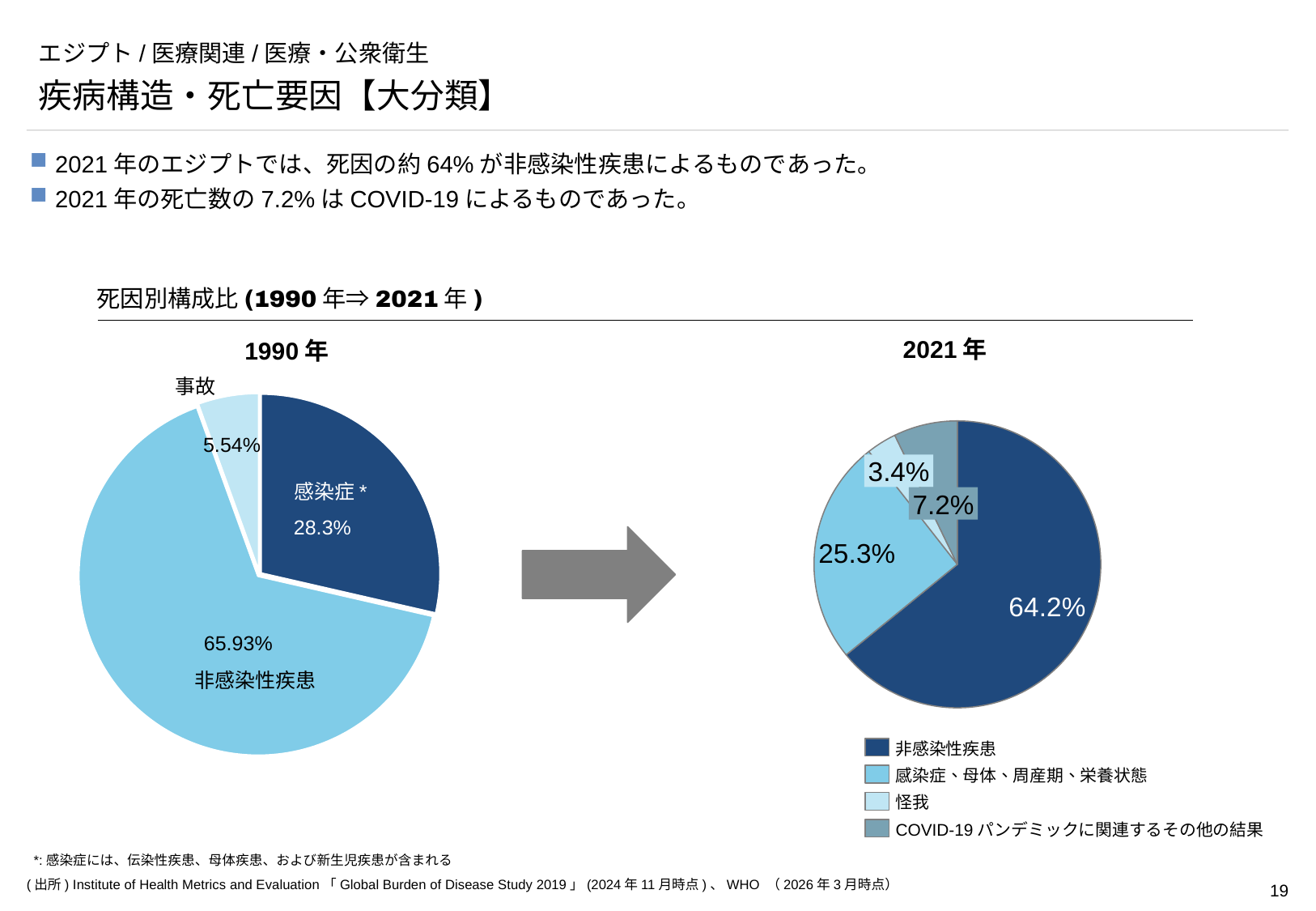

# エジプト/医療関連/医療・公衆衛生
疾病構造・死亡要因【大分類】
2021年のエジプトでは、死因の約64%が非感染性疾患によるものであった。
2021年の死亡数の7.2%はCOVID-19によるものであった。
死因別構成比(1990年⇒2021年)
2021年
1990年

### Chart

| Category |  |
|---|---|
事故

### Chart

| Category | 構成比 |
|---|---|
| 感染性 | 0.2861 |
| 非感染性 | 0.6593 |
| 事故 | 0.0554 |
5.54%
3.4%
感染症*
7.2%
28.3%

65.93%
非感染性疾患
非感染性疾患

感染症、母体、周産期、栄養状態

怪我

COVID-19パンデミックに関連するその他の結果

*:感染症には、伝染性疾患、母体疾患、および新生児疾患が含まれる

(出所) Institute of Health Metrics and Evaluation「Global Burden of Disease Study 2019」(2024年11月時点)、WHO （2026年3月時点）